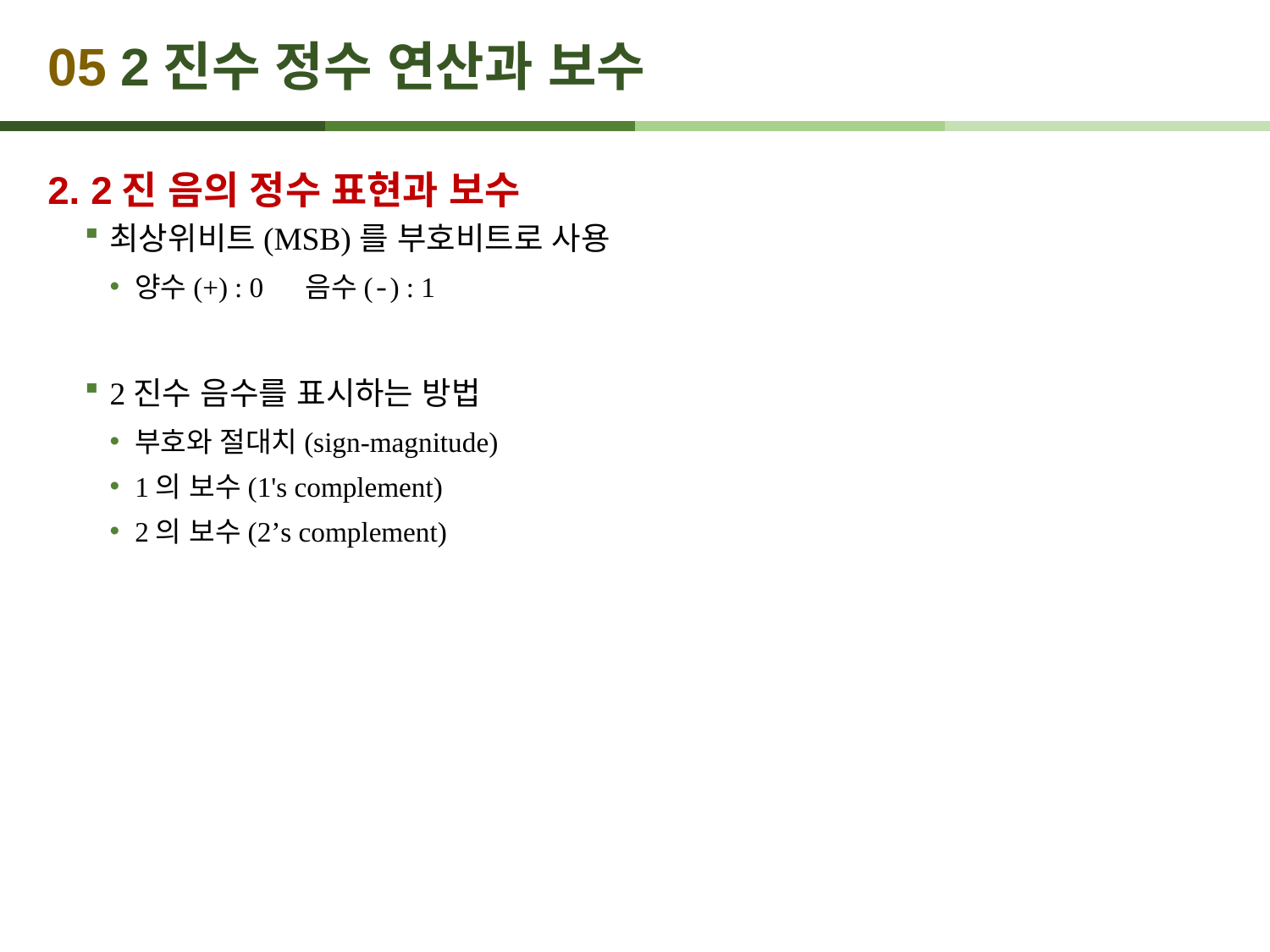

# 05 2진수 정수 연산과 보수
2. 2진 음의 정수 표현과 보수
최상위비트(MSB)를 부호비트로 사용
양수(+) : 0     음수(-) : 1

2진수 음수를 표시하는 방법
부호와 절대치(sign-magnitude)
1의 보수(1's complement)
2의 보수(2’s complement)